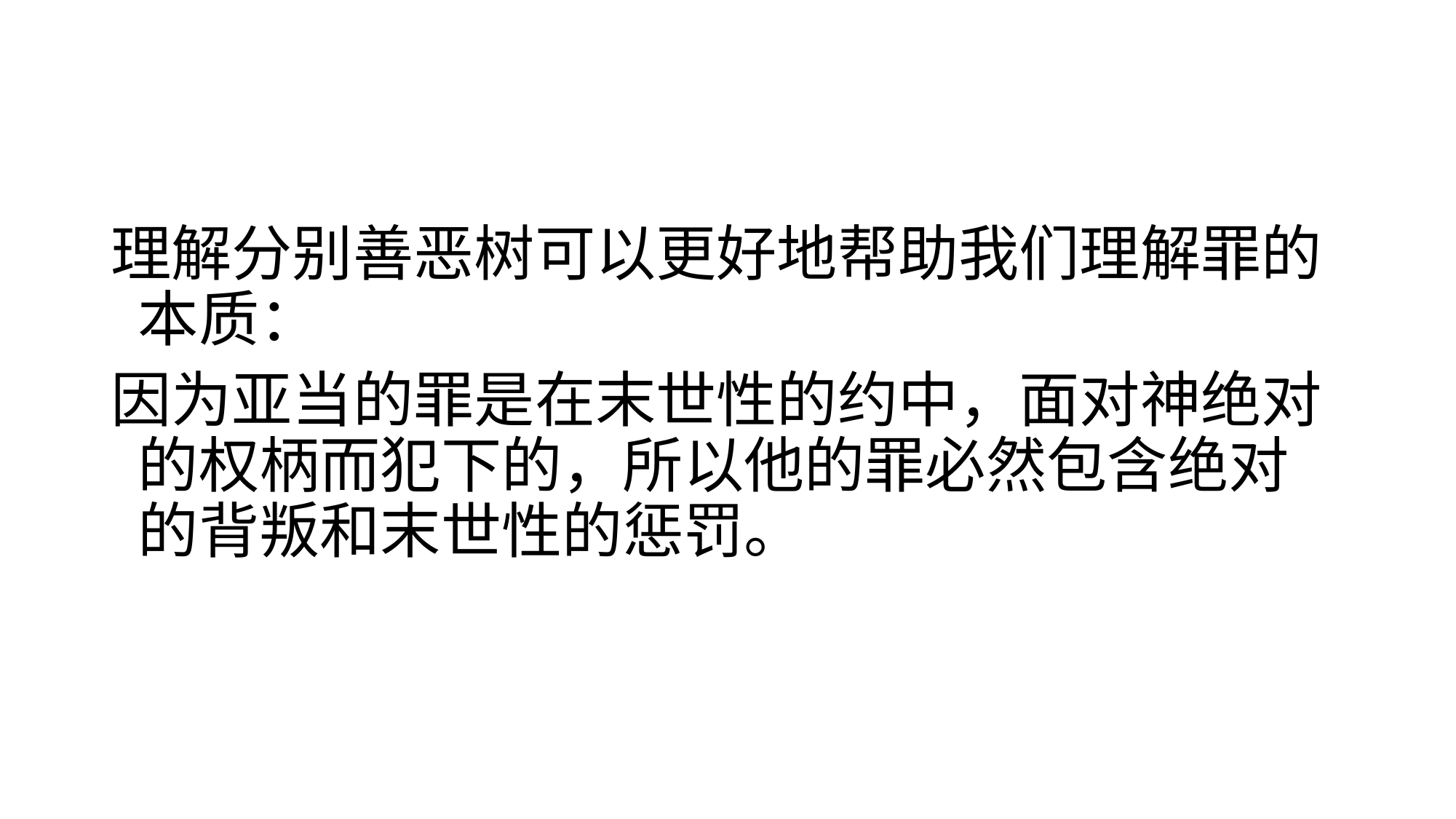

#
理解分别善恶树可以更好地帮助我们理解罪的本质：
因为亚当的罪是在末世性的约中，面对神绝对的权柄而犯下的，所以他的罪必然包含绝对的背叛和末世性的惩罚。